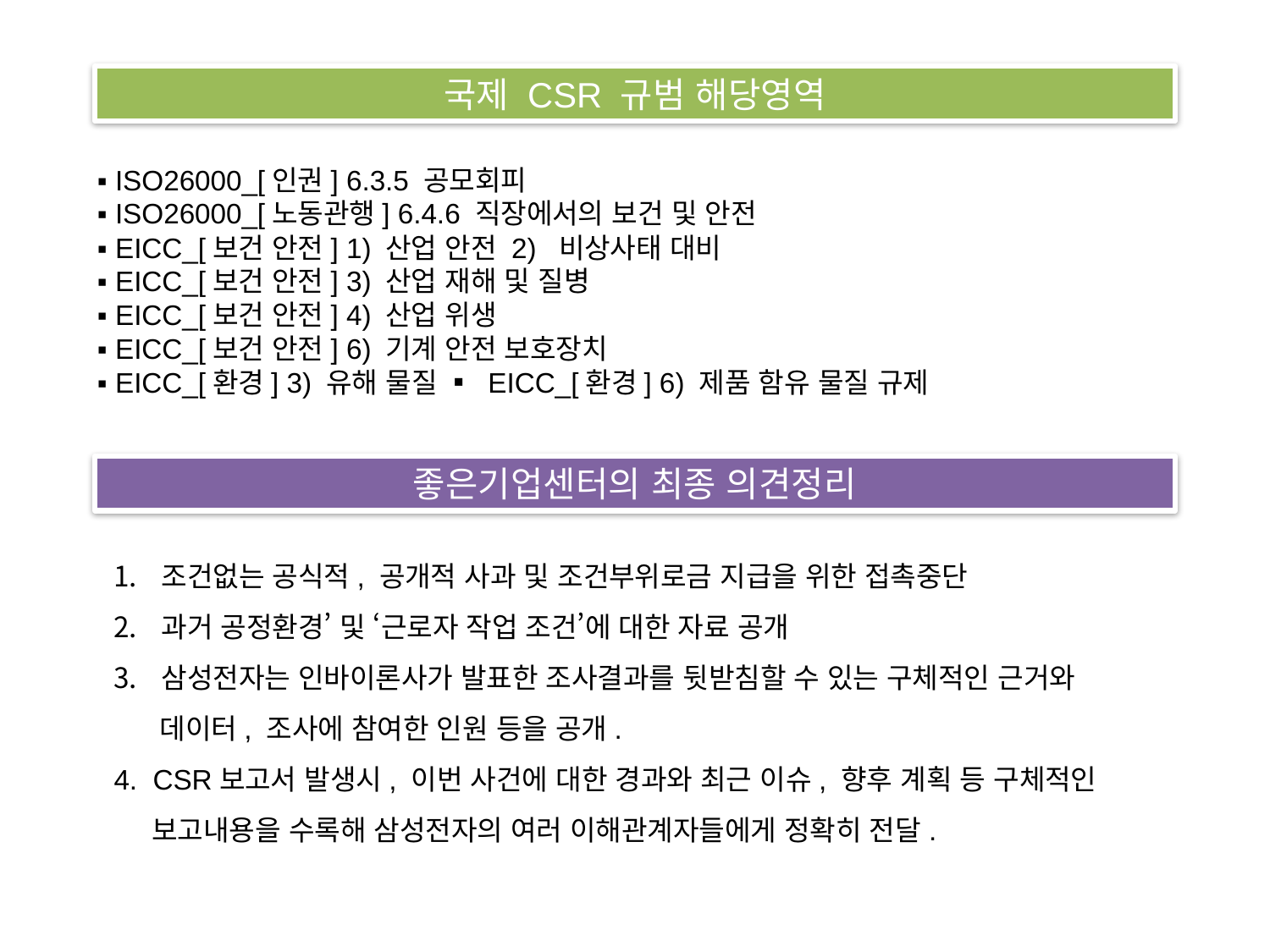

국제 CSR 규범 해당영역
▪ ISO26000_[인권] 6.3.5 공모회피
▪ ISO26000_[노동관행] 6.4.6 직장에서의 보건 및 안전
▪ EICC_[보건 안전] 1) 산업 안전 2)  비상사태 대비
▪ EICC_[보건 안전] 3) 산업 재해 및 질병
▪ EICC_[보건 안전] 4) 산업 위생
▪ EICC_[보건 안전] 6) 기계 안전 보호장치
▪ EICC_[환경] 3) 유해 물질 ▪ EICC_[환경] 6) 제품 함유 물질 규제

좋은기업센터의 최종 의견정리
조건없는 공식적, 공개적 사과 및 조건부위로금 지급을 위한 접촉중단
과거 공정환경’ 및 ‘근로자 작업 조건’에 대한 자료 공개
삼성전자는 인바이론사가 발표한 조사결과를 뒷받침할 수 있는 구체적인 근거와
     데이터, 조사에 참여한 인원 등을 공개.
4.  CSR보고서 발생시, 이번 사건에 대한 경과와 최근 이슈, 향후 계획 등 구체적인
    보고내용을 수록해 삼성전자의 여러 이해관계자들에게 정확히 전달.